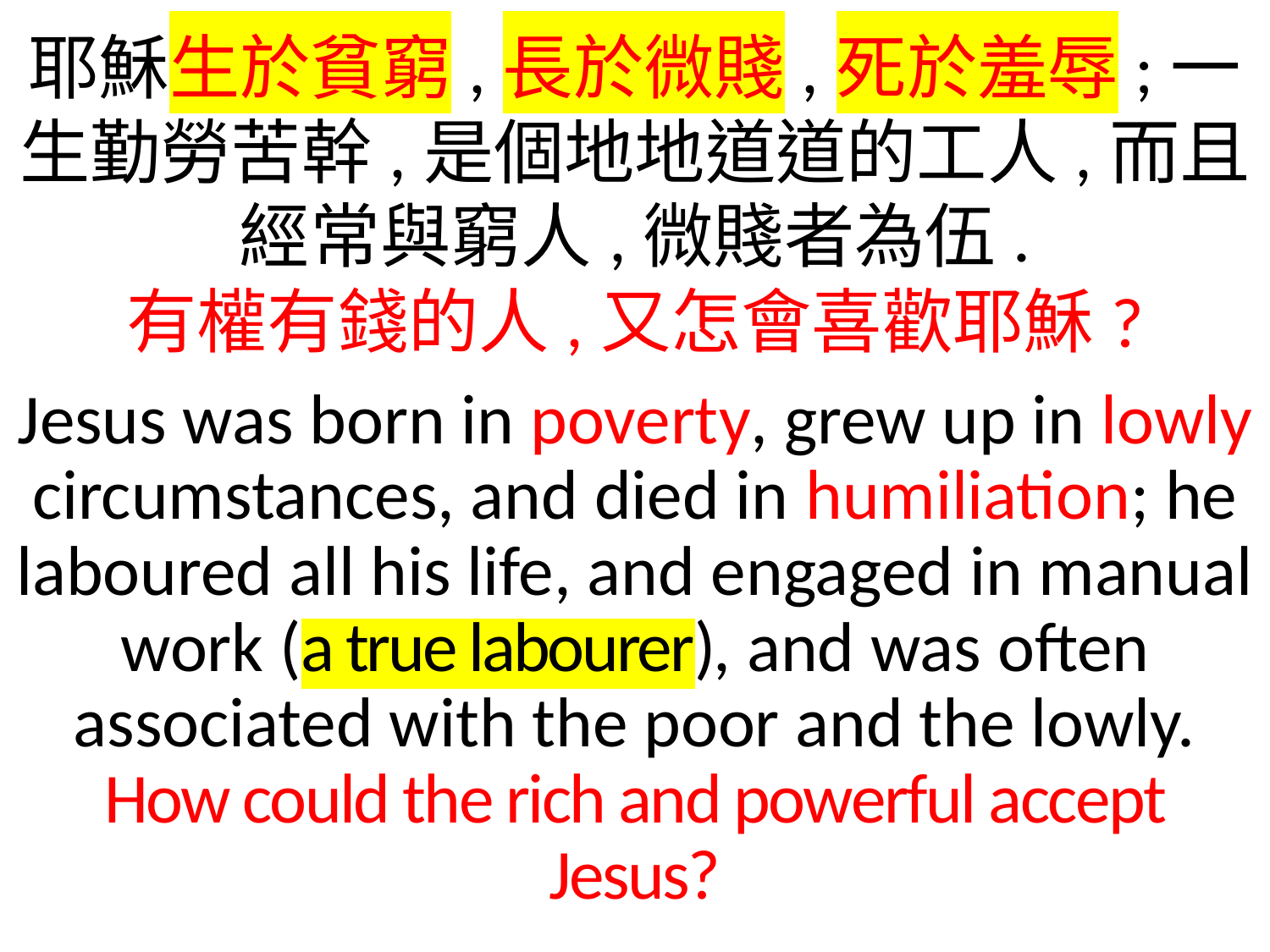

耶穌生於貧窮,長於微賤,死於羞辱;一生勤勞苦幹,是個地地道道的工人,而且經常與窮人,微賤者為伍.
有權有錢的人,又怎會喜歡耶穌?
Jesus was born in poverty, grew up in lowly circumstances, and died in humiliation; he laboured all his life, and engaged in manual work (a true labourer), and was often associated with the poor and the lowly. How could the rich and powerful accept Jesus?